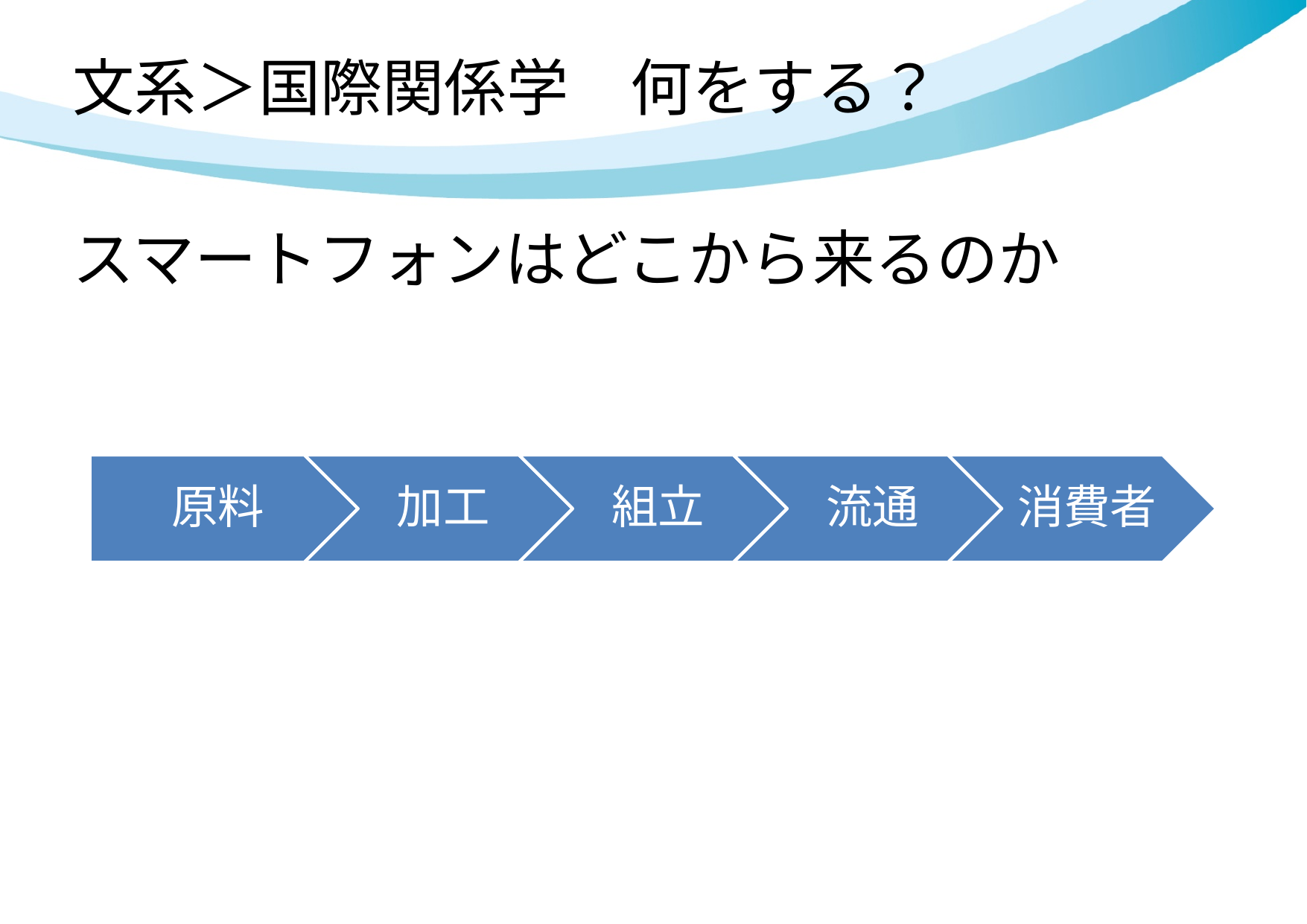

文系＞国際関係学　何をする？
# スマートフォンはどこから来るのか
原料
加工
組立
流通
消費者